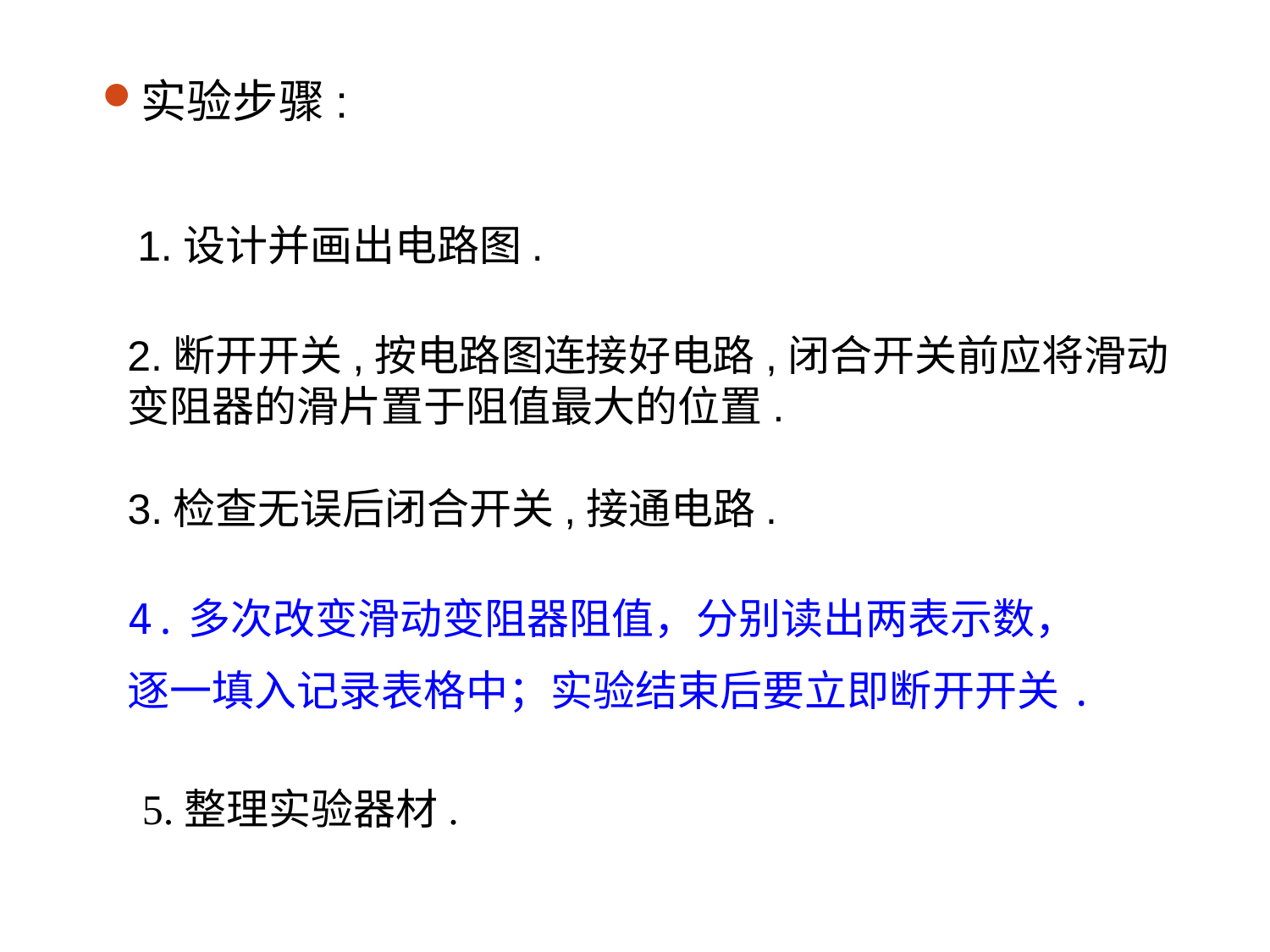

实验步骤:
1.设计并画出电路图.
2.断开开关,按电路图连接好电路,闭合开关前应将滑动变阻器的滑片置于阻值最大的位置.
3.检查无误后闭合开关,接通电路.
4.多次改变滑动变阻器阻值，分别读出两表示数，
逐一填入记录表格中；实验结束后要立即断开开关.
5.整理实验器材.